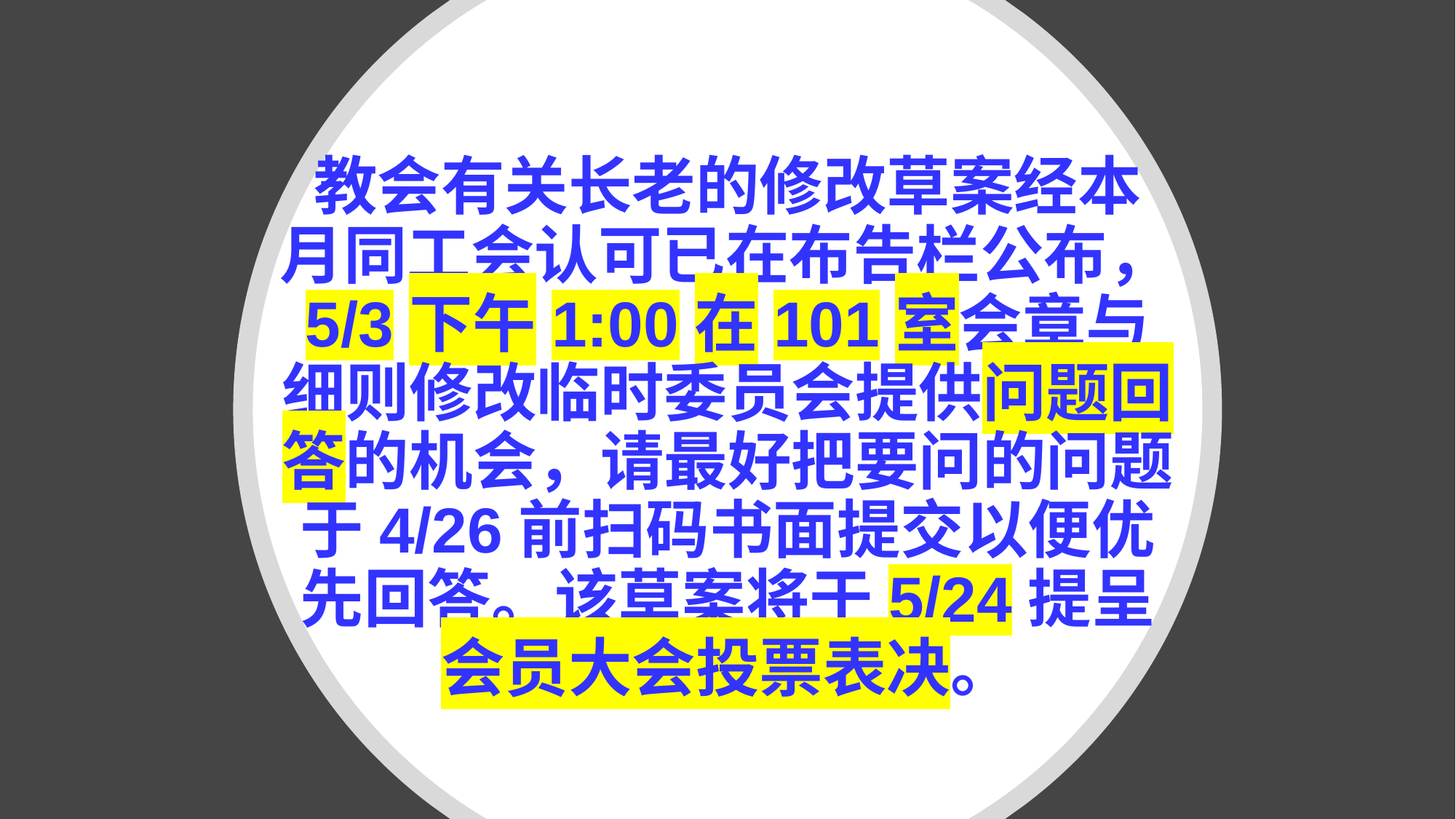

# 教会有关长老的修改草案经本 月同工会认可已在布告栏公布，5/3下午1:00在101室会章与细则修改临时委员会提供问题回答的机会，请最好把要问的问题于4/26前扫码书面提交以便优先回答。该草案将于5/24提呈 会员大会投票表决。